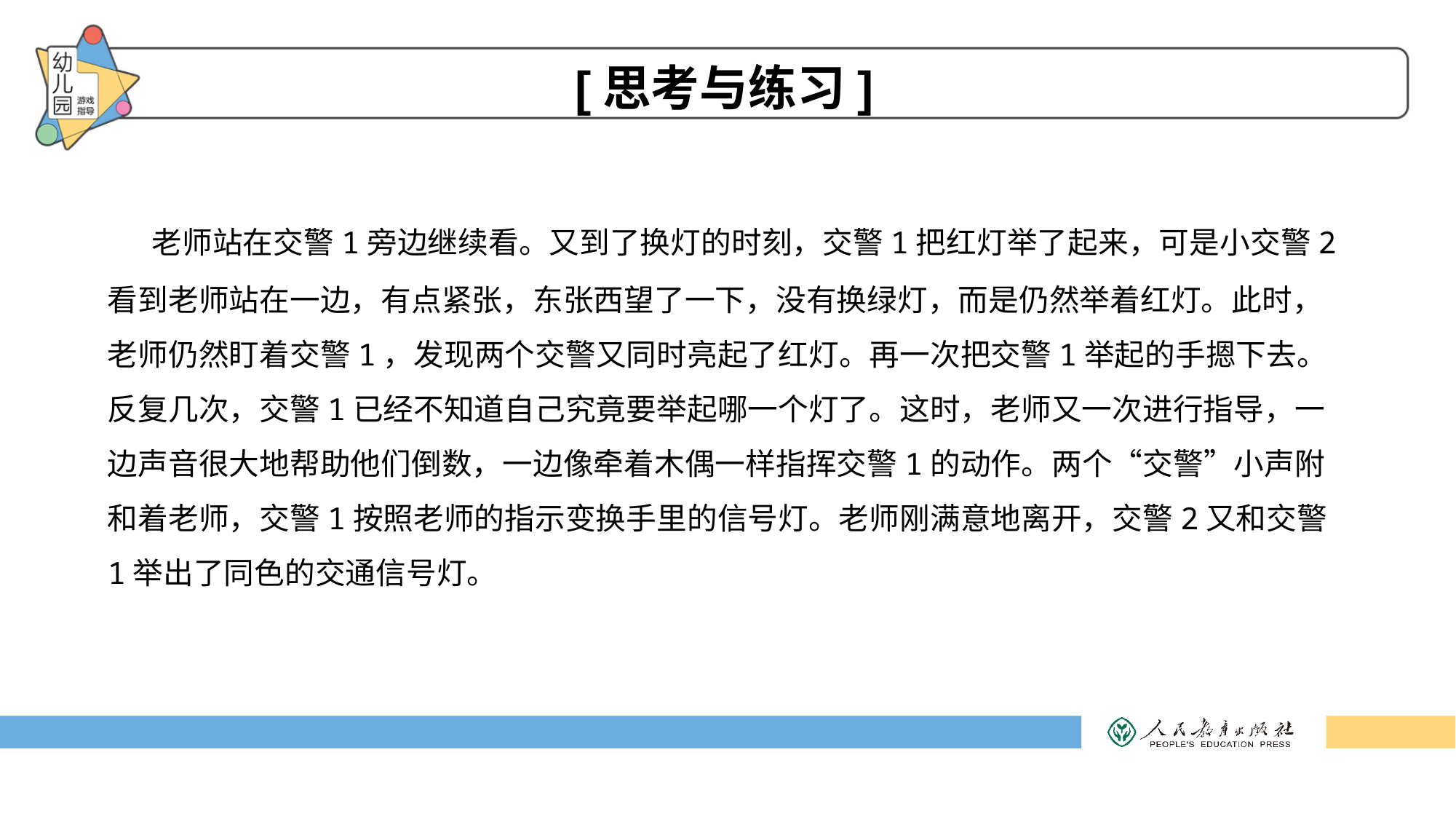

# [思考与练习]
    老师站在交警1旁边继续看。又到了换灯的时刻，交警1把红灯举了起来，可是小交警2看到老师站在一边，有点紧张，东张西望了一下，没有换绿灯，而是仍然举着红灯。此时，老师仍然盯着交警1，发现两个交警又同时亮起了红灯。再一次把交警1举起的手摁下去。反复几次，交警1已经不知道自己究竟要举起哪一个灯了。这时，老师又一次进行指导，一边声音很大地帮助他们倒数，一边像牵着木偶一样指挥交警1的动作。两个“交警”小声附和着老师，交警1按照老师的指示变换手里的信号灯。老师刚满意地离开，交警2又和交警1举出了同色的交通信号灯。